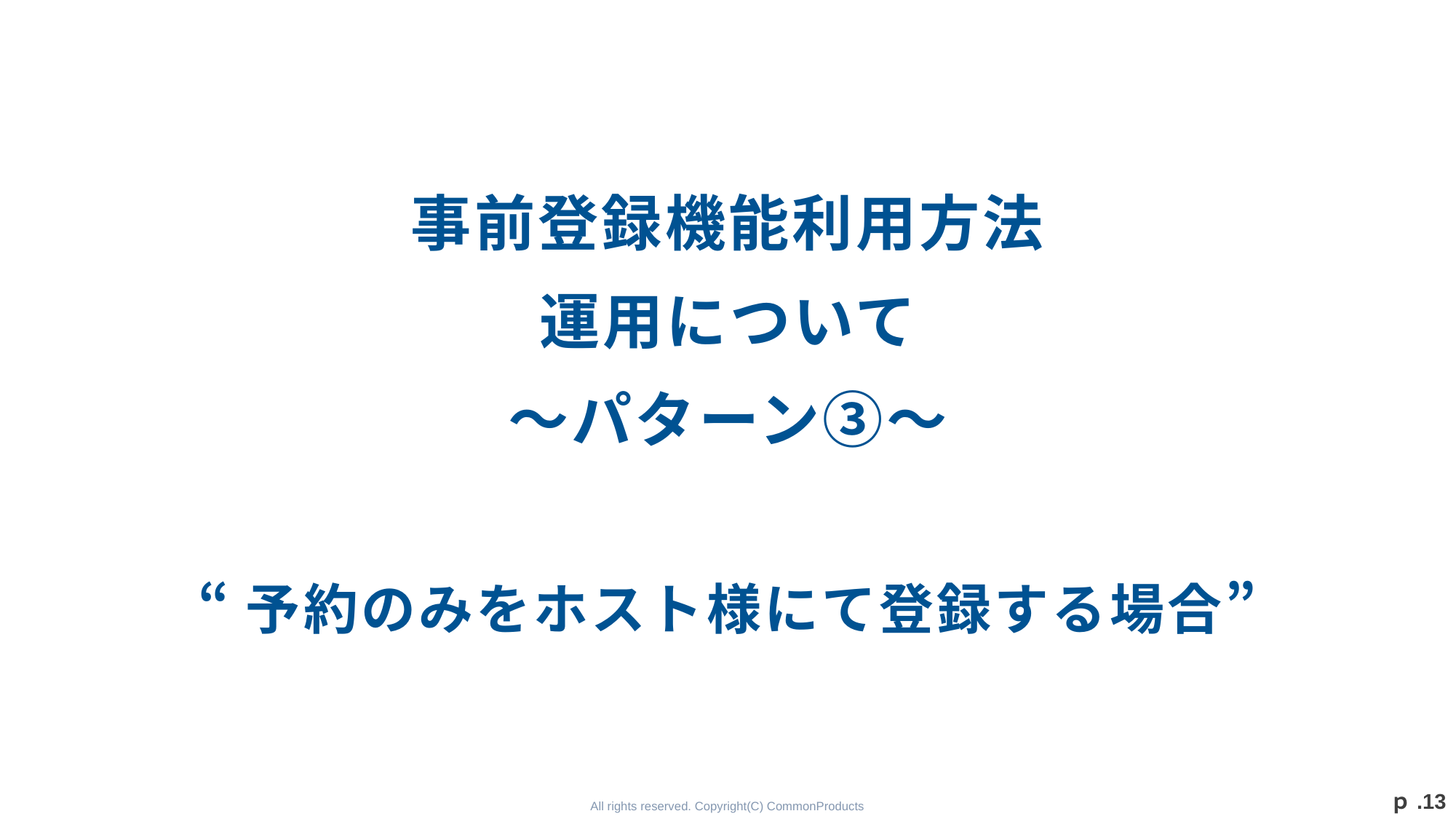

事前登録機能利用方法
運用について
～パターン③～

“予約のみをホスト様にて登録する場合”
ｐ.13